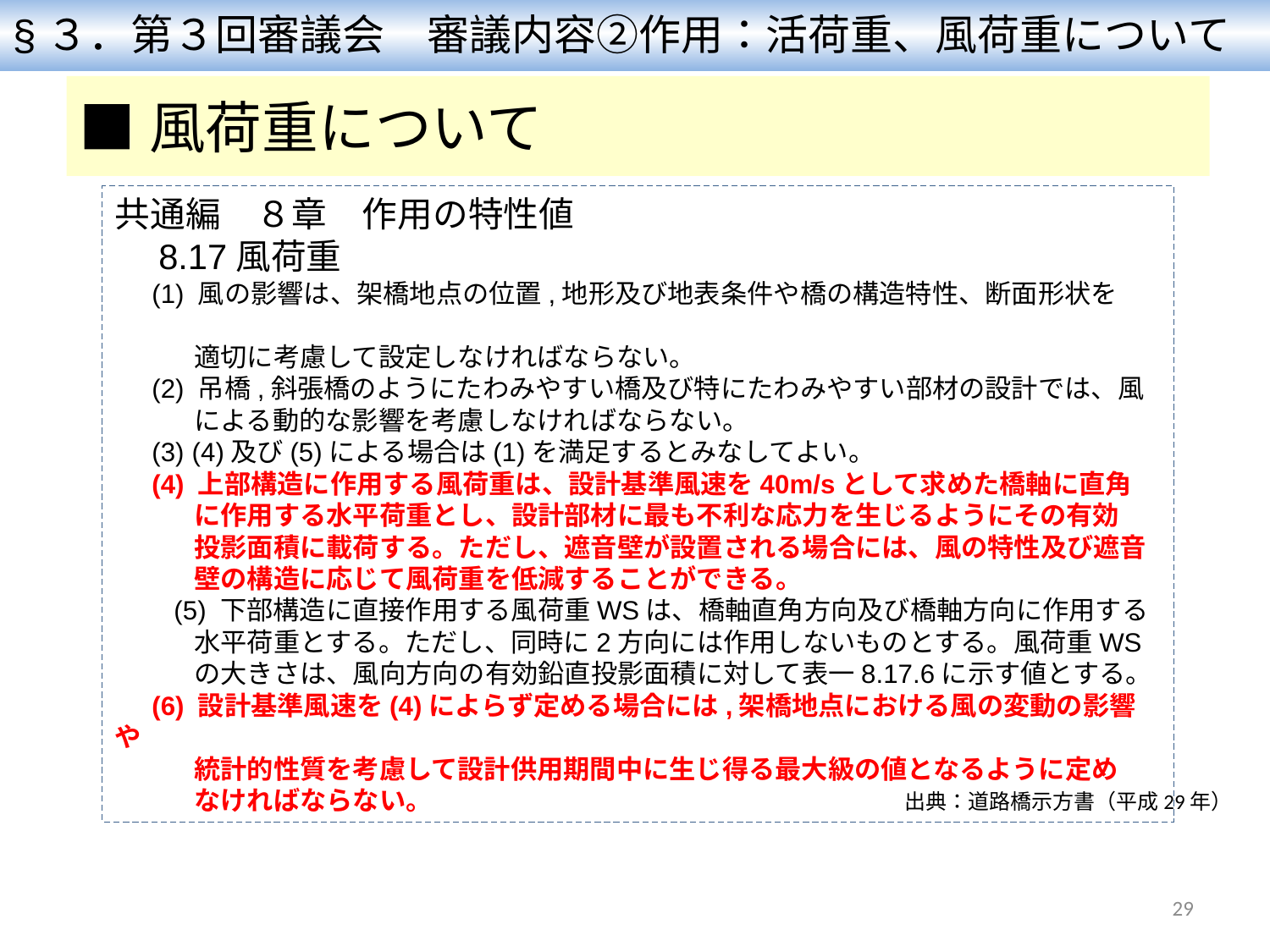

§３．第３回審議会　審議内容②作用：活荷重、風荷重について
■風荷重について
共通編　８章　作用の特性値
　8.17風荷重
     (1) 風の影響は、架橋地点の位置,地形及び地表条件や橋の構造特性、断面形状を
　　　適切に考慮して設定しなければならない。
     (2) 吊橋,斜張橋のようにたわみやすい橋及び特にたわみやすい部材の設計では、風
　　　による動的な影響を考慮しなければならない。
     (3) (4)及び(5)による場合は(1)を満足するとみなしてよい。
     (4) 上部構造に作用する風荷重は、設計基準風速を40m/sとして求めた橋軸に直角
　　　に作用する水平荷重とし、設計部材に最も不利な応力を生じるようにその有効
　　　投影面積に載荷する。ただし、遮音壁が設置される場合には、風の特性及び遮音
　　　壁の構造に応じて風荷重を低減することができる。
　　(5) 下部構造に直接作用する風荷重WSは、橋軸直角方向及び橋軸方向に作用する
　　　水平荷重とする。ただし、同時に2方向には作用しないものとする。風荷重WS
　　　の大きさは、風向方向の有効鉛直投影面積に対して表一8.17.6に示す値とする。
     (6) 設計基準風速を(4)によらず定める場合には,架橋地点における風の変動の影響や
　　　統計的性質を考慮して設計供用期間中に生じ得る最大級の値となるように定め
　　　なければならない。
出典：道路橋示方書（平成29年）
29